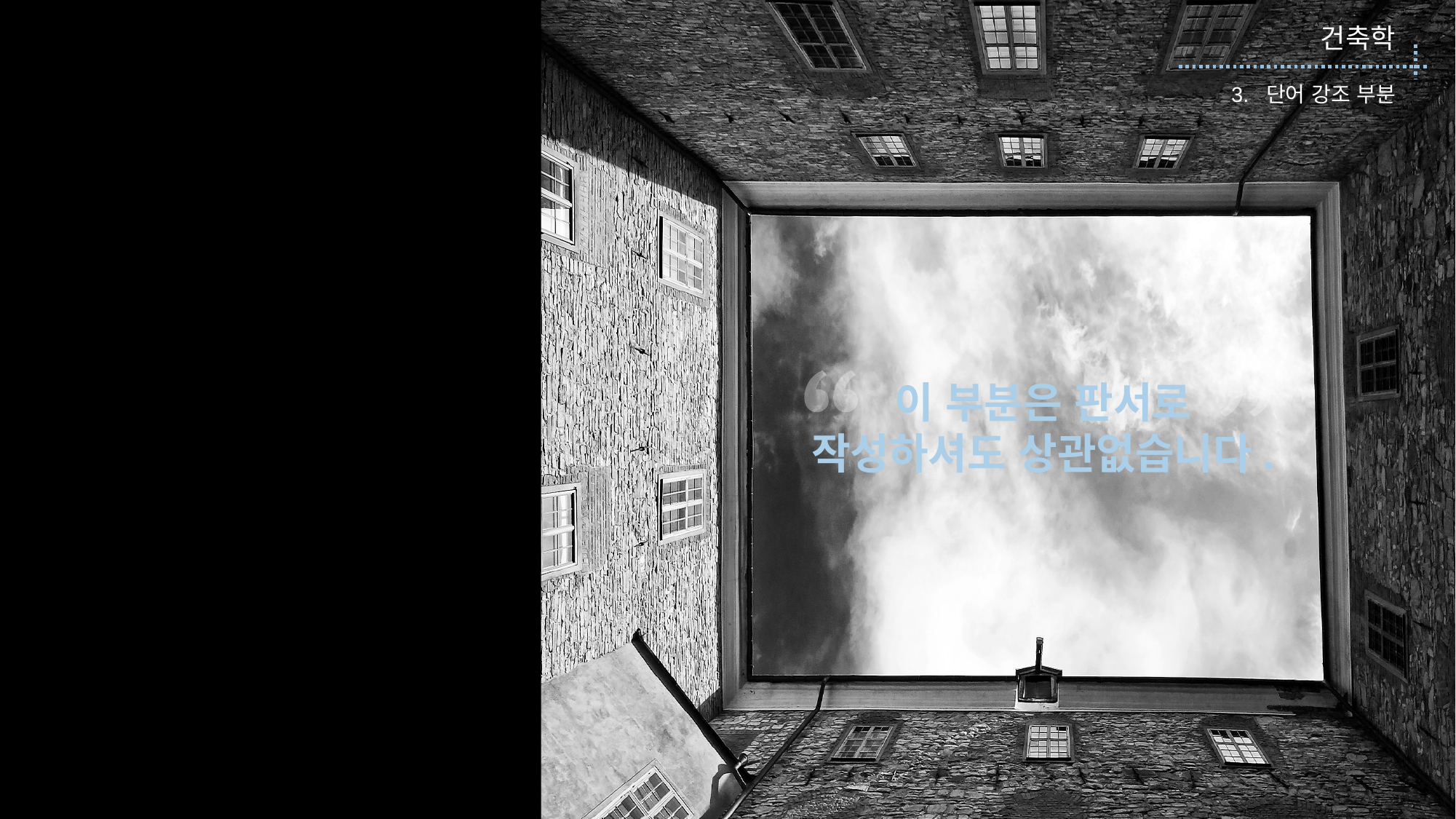

건축학
3.  단어 강조 부분

이 부분은 판서로
작성하셔도 상관없습니다.